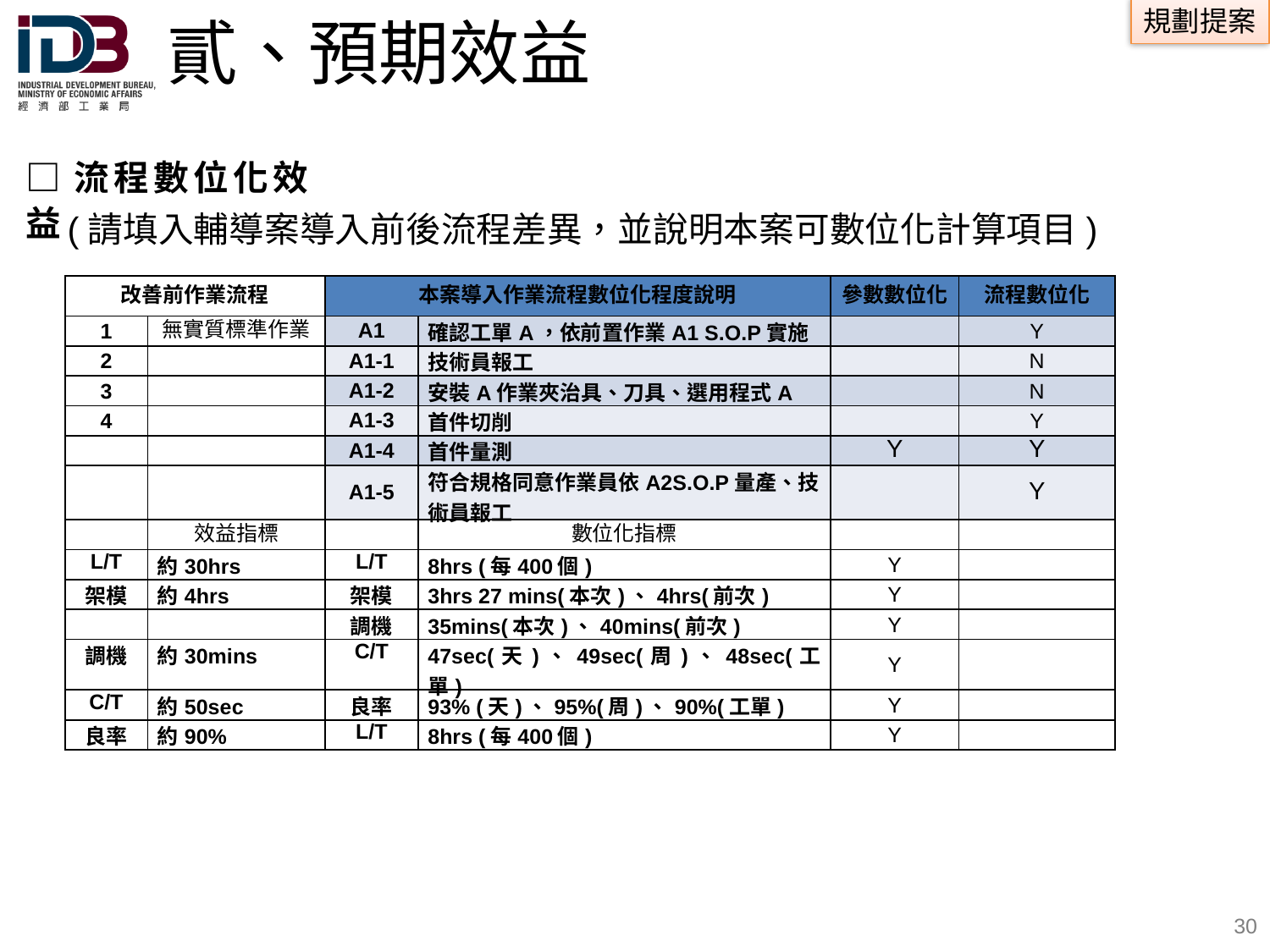

# 貳、預期效益
□流程數位化效益
(請填入輔導案導入前後流程差異，並說明本案可數位化計算項目)
| 改善前作業流程 |  | 本案導入作業流程數位化程度說明 |  | 參數數位化 | 流程數位化 |
| --- | --- | --- | --- | --- | --- |
| 1 | 無實質標準作業 | A1 | 確認工單A，依前置作業A1 S.O.P實施 |  | Y |
| 2 |  | A1-1 | 技術員報工 |  | N |
| 3 |  | A1-2 | 安裝A作業夾治具、刀具、選用程式A |  | N |
| 4 |  | A1-3 | 首件切削 |  | Y |
|  |  | A1-4 | 首件量測 | Y | Y |
|  |  | A1-5 | 符合規格同意作業員依A2S.O.P量產、技術員報工 |  | Y |
|  | 效益指標 |  | 數位化指標 |  |  |
| L/T | 約30hrs | L/T | 8hrs (每400個) | Y |  |
| 架模 | 約4hrs | 架模 | 3hrs 27 mins(本次)、4hrs(前次) | Y |  |
|  |  | 調機 | 35mins(本次)、40mins(前次) | Y |  |
| 調機 | 約30mins | C/T | 47sec(天)、49sec(周)、48sec(工單) | Y |  |
| C/T | 約50sec | 良率 | 93% (天)、95%(周)、90%(工單) | Y |  |
| 良率 | 約90% | L/T | 8hrs (每400個) | Y |  |
30